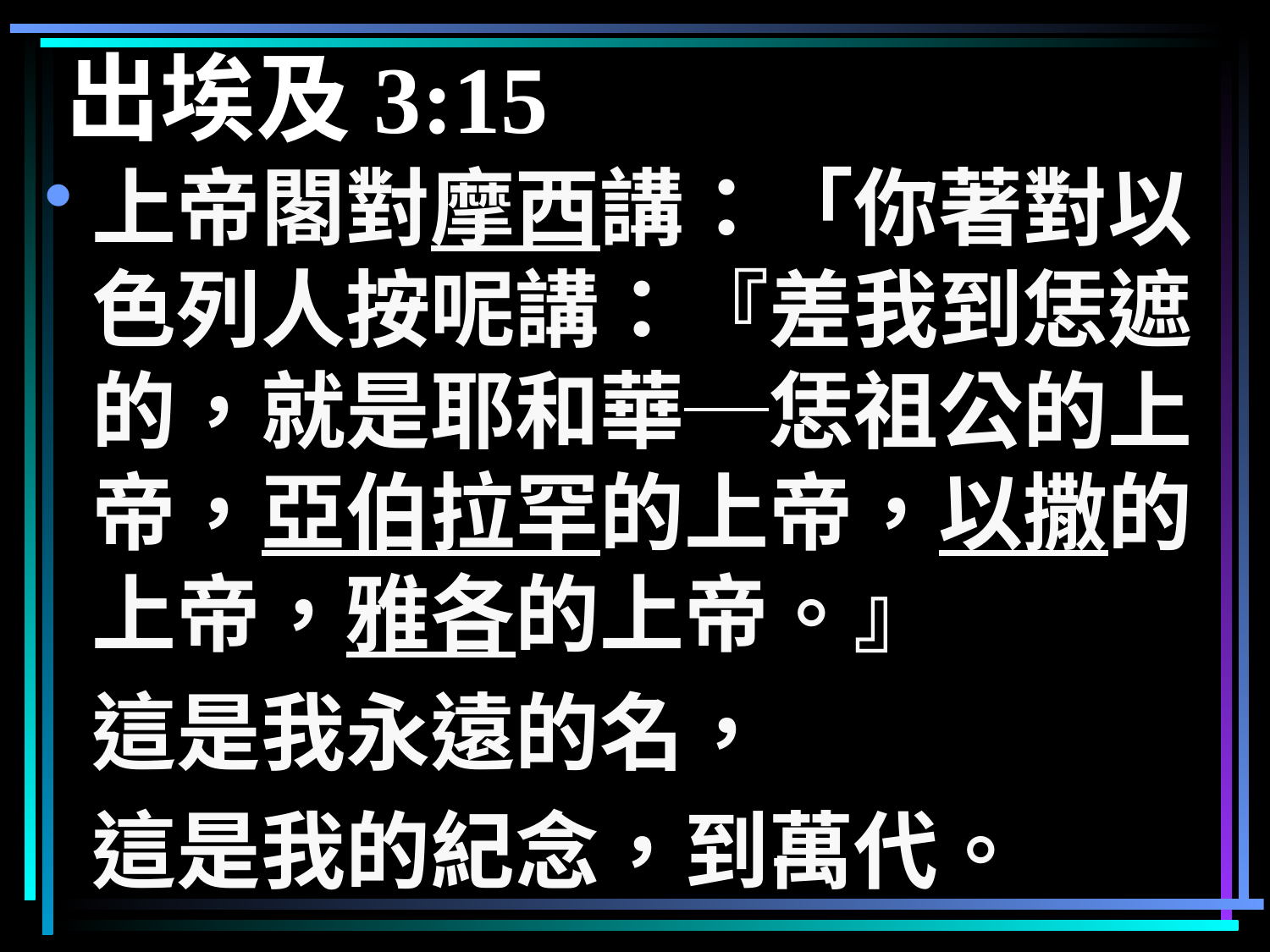

# 出埃及3:15
上帝閣對摩西講：「你著對以色列人按呢講：『差我到恁遮的，就是耶和華─恁祖公的上帝，亞伯拉罕的上帝，以撒的上帝，雅各的上帝。』
	這是我永遠的名，
	這是我的紀念，到萬代。